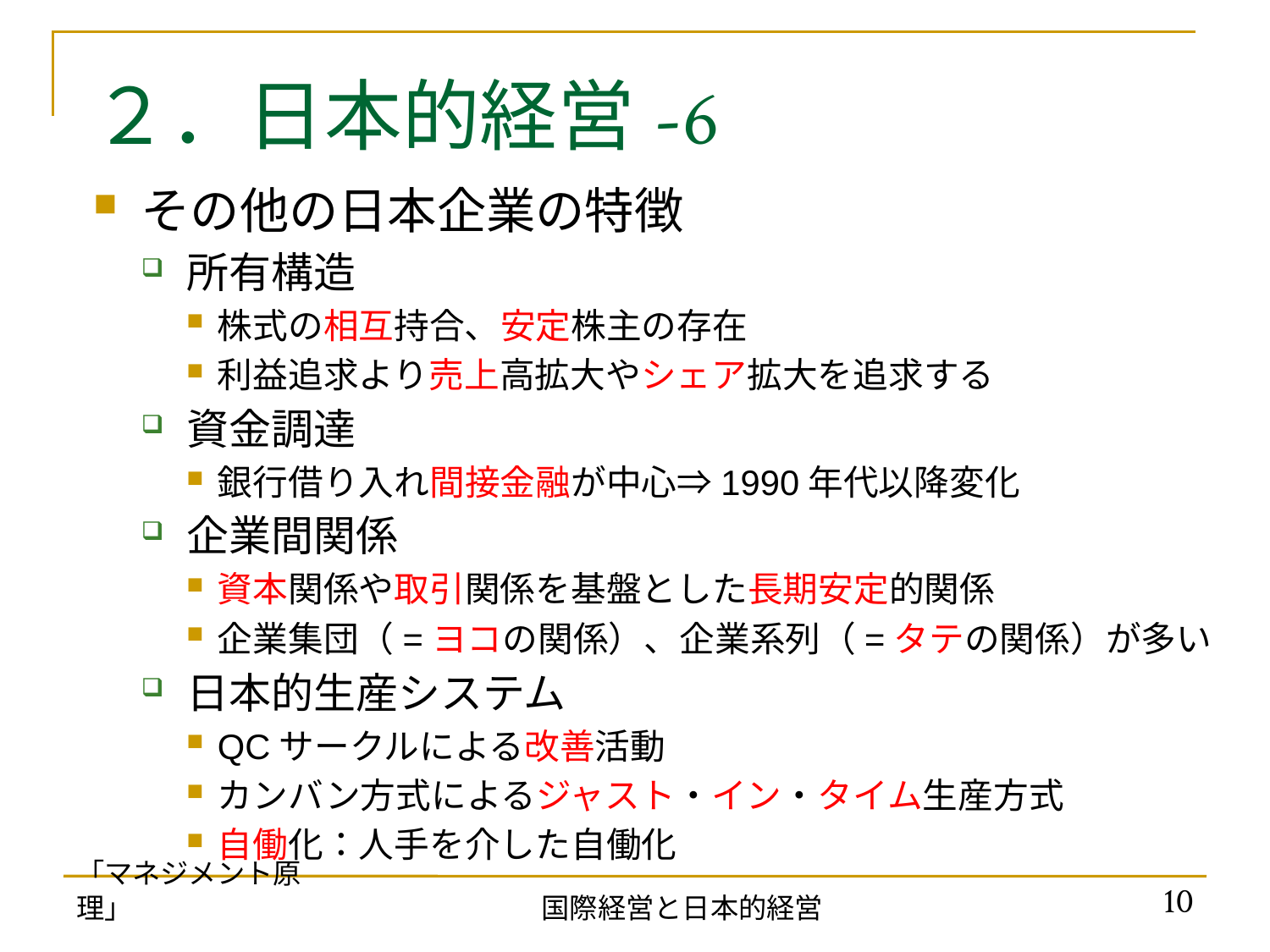

# ２．日本的経営-6
その他の日本企業の特徴
所有構造
株式の相互持合、安定株主の存在
利益追求より売上高拡大やシェア拡大を追求する
資金調達
銀行借り入れ間接金融が中心⇒1990年代以降変化
企業間関係
資本関係や取引関係を基盤とした長期安定的関係
企業集団（=ヨコの関係）、企業系列（=タテの関係）が多い
日本的生産システム
QCサークルによる改善活動
カンバン方式によるジャスト・イン・タイム生産方式
自働化：人手を介した自働化
「マネジメント原理」
10
国際経営と日本的経営